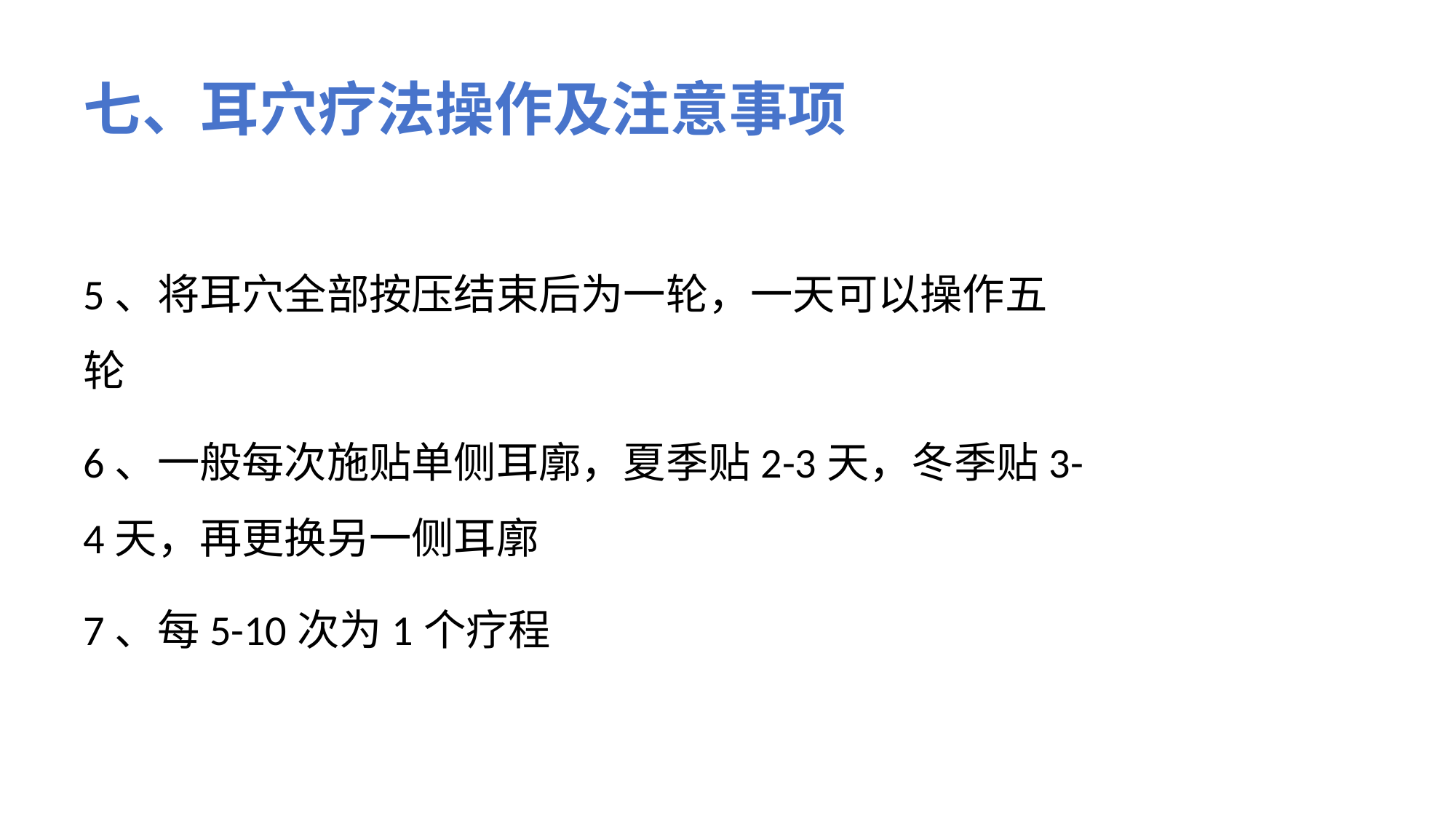

# 七、耳穴疗法操作及注意事项

5、将耳穴全部按压结束后为一轮，一天可以操作五轮
6、一般每次施贴单侧耳廓，夏季贴2-3天，冬季贴3-4天，再更换另一侧耳廓
7、每5-10次为1个疗程